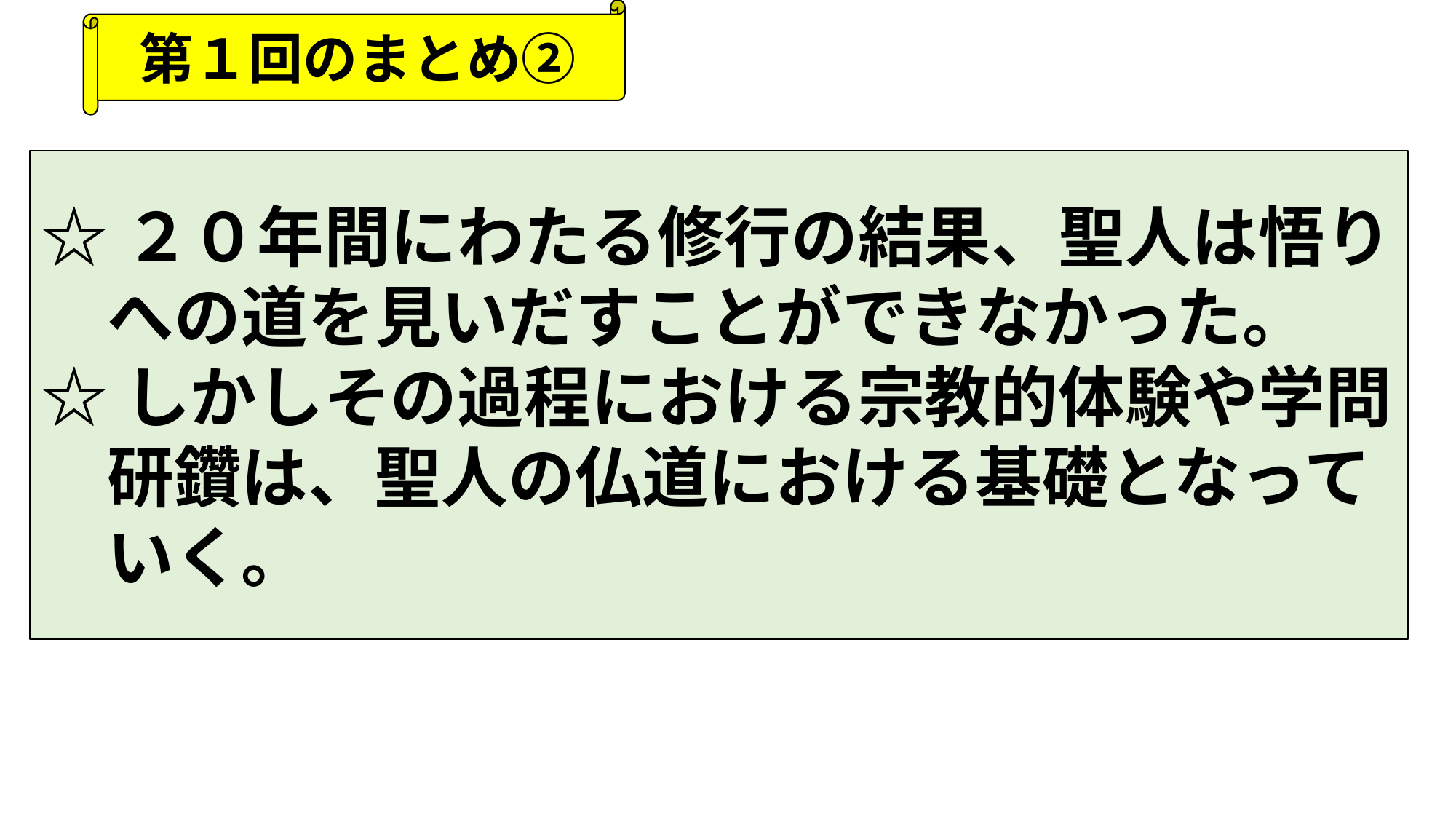

第１回のまとめ②
☆２０年間にわたる修行の結果、聖人は悟り
　への道を見いだすことができなかった。
☆しかしその過程における宗教的体験や学問
　研鑽は、聖人の仏道における基礎となって
　いく。